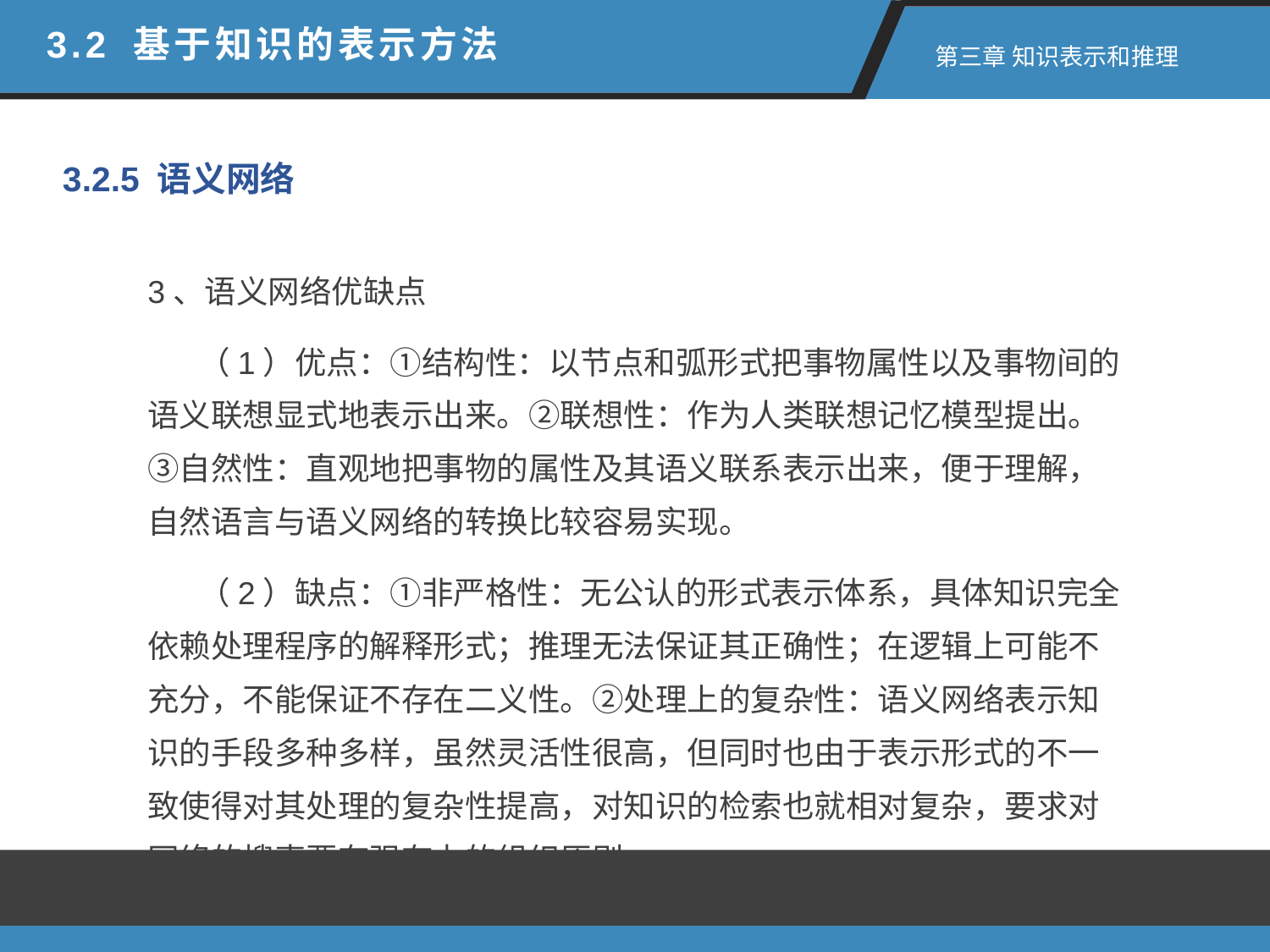

3.2 基于知识的表示方法
  第三章 知识表示和推理
3.2.5 语义网络
3、语义网络优缺点
      （1）优点：①结构性：以节点和弧形式把事物属性以及事物间的语义联想显式地表示出来。②联想性：作为人类联想记忆模型提出。③自然性：直观地把事物的属性及其语义联系表示出来，便于理解，自然语言与语义网络的转换比较容易实现。
      （2）缺点：①非严格性：无公认的形式表示体系，具体知识完全依赖处理程序的解释形式；推理无法保证其正确性；在逻辑上可能不充分，不能保证不存在二义性。②处理上的复杂性：语义网络表示知识的手段多种多样，虽然灵活性很高，但同时也由于表示形式的不一致使得对其处理的复杂性提高，对知识的检索也就相对复杂，要求对网络的搜索要有强有力的组织原则。